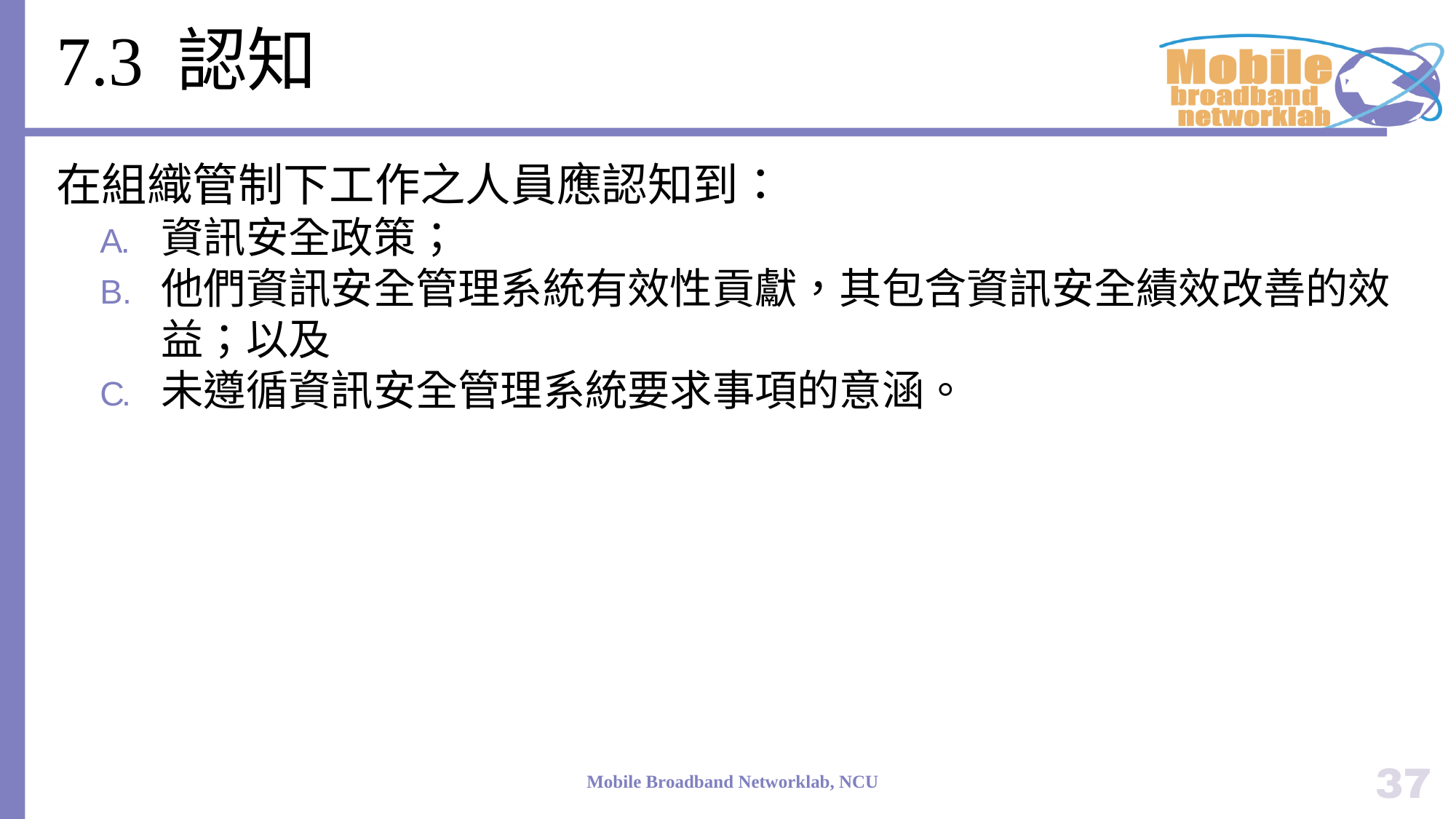

# 7.3 認知
在組織管制下工作之人員應認知到：
資訊安全政策；
他們資訊安全管理系統有效性貢獻，其包含資訊安全績效改善的效益；以及
未遵循資訊安全管理系統要求事項的意涵。

37